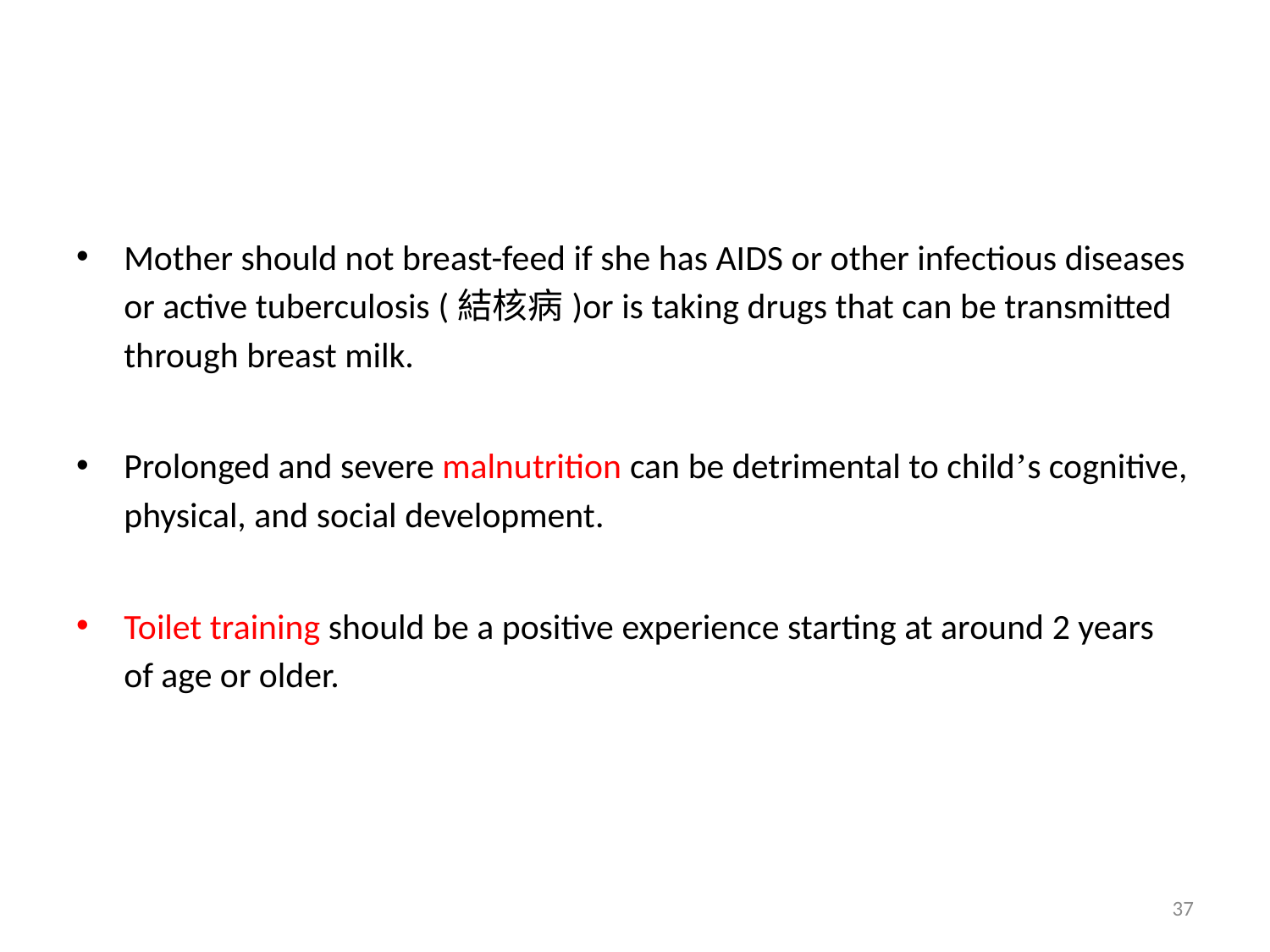

#
Mother should not breast-feed if she has AIDS or other infectious diseases or active tuberculosis (結核病)or is taking drugs that can be transmitted through breast milk.

Prolonged and severe malnutrition can be detrimental to child’s cognitive, physical, and social development.

Toilet training should be a positive experience starting at around 2 years
of age or older.

37